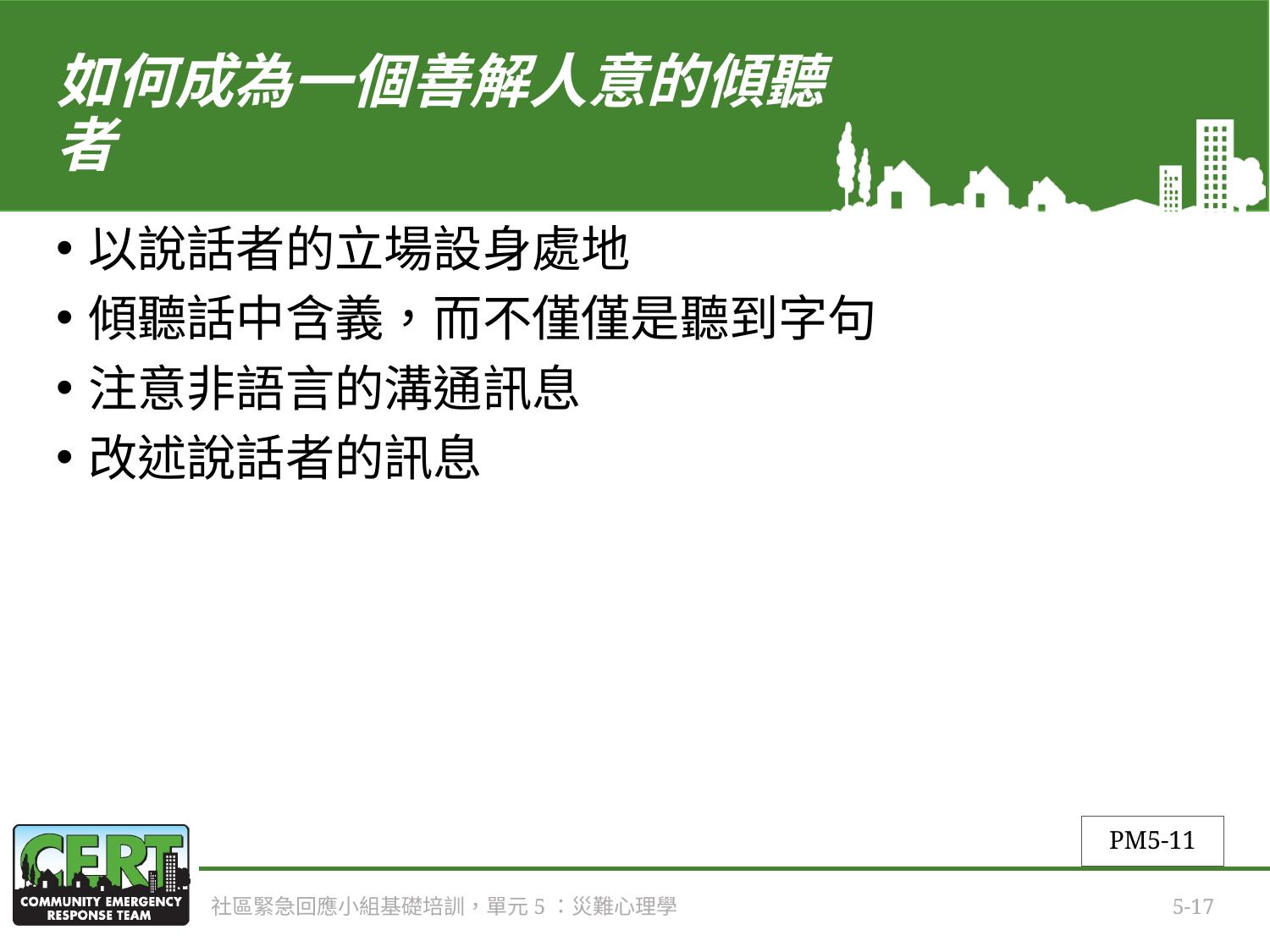

# 如何成為一個善解人意的傾聽者
以說話者的立場設身處地
傾聽話中含義，而不僅僅是聽到字句
注意非語言的溝通訊息
改述說話者的訊息
PM5-11
社區緊急回應小組基礎培訓，單元5：災難心理學
5-17